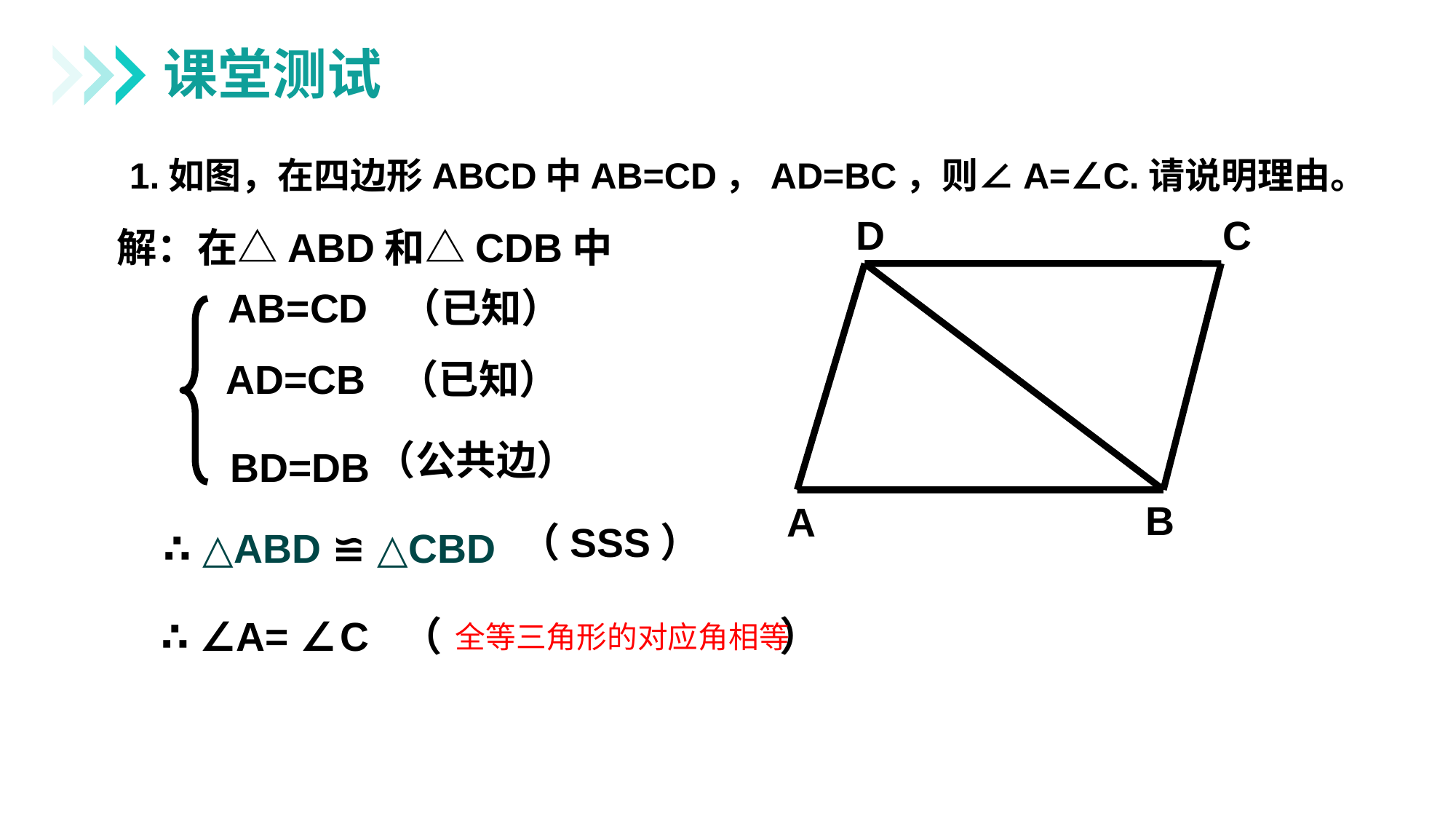

课堂测试
1.如图，在四边形ABCD中AB=CD，AD=BC，则∠A=∠C.请说明理由。
D
C

B
A
解：在△ABD和△CDB中
AB=CD  （已知）

AD=CB  （已知）
（公共边）
BD=DB
（SSS）
 ∴ △ABD ≌ △CBD
∴ ∠A= ∠C  （                                     ）

全等三角形的对应角相等